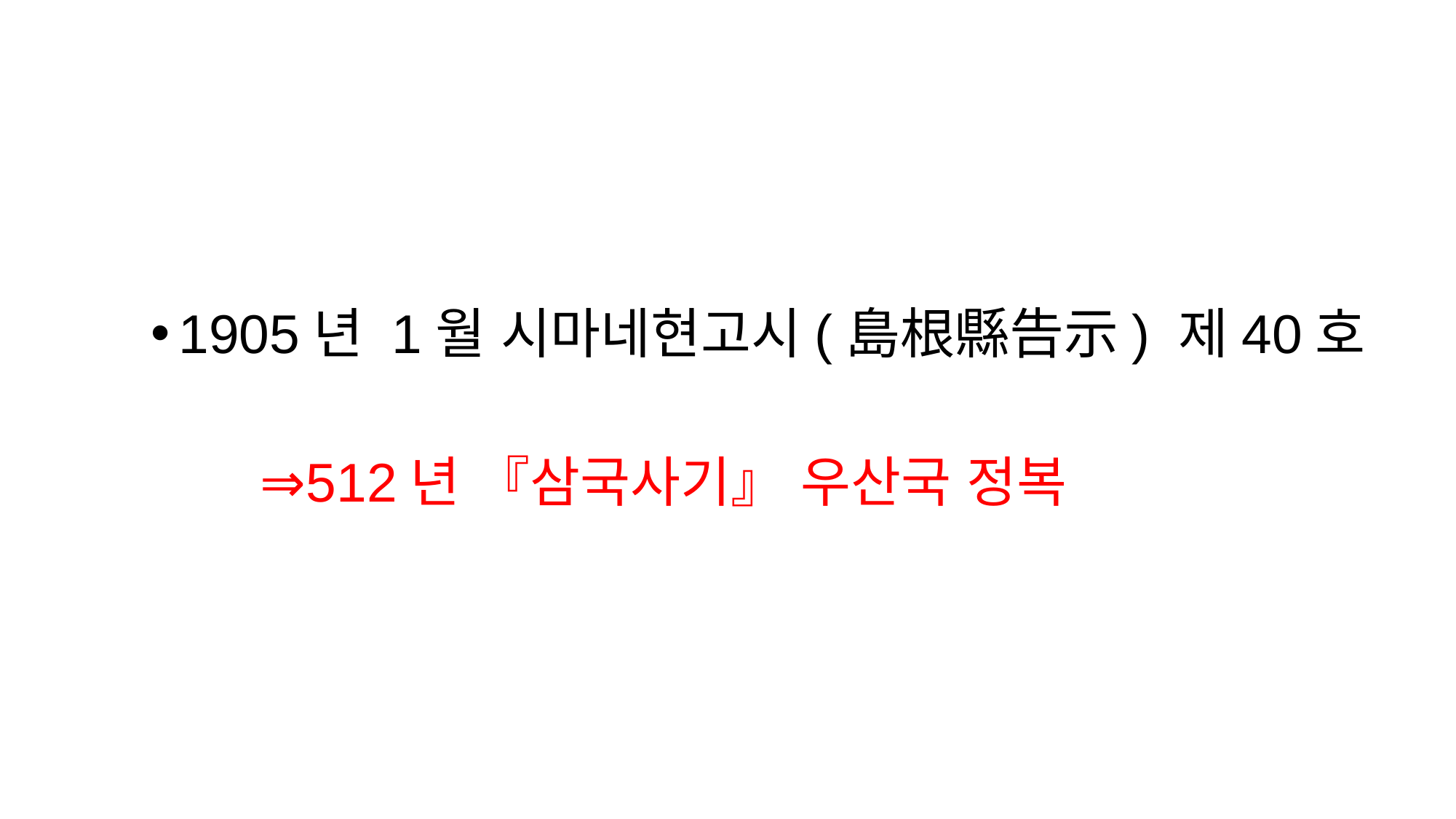

1905년 1월 시마네현고시(島根縣告示) 제40호

	⇒512년 『삼국사기』 우산국 정복